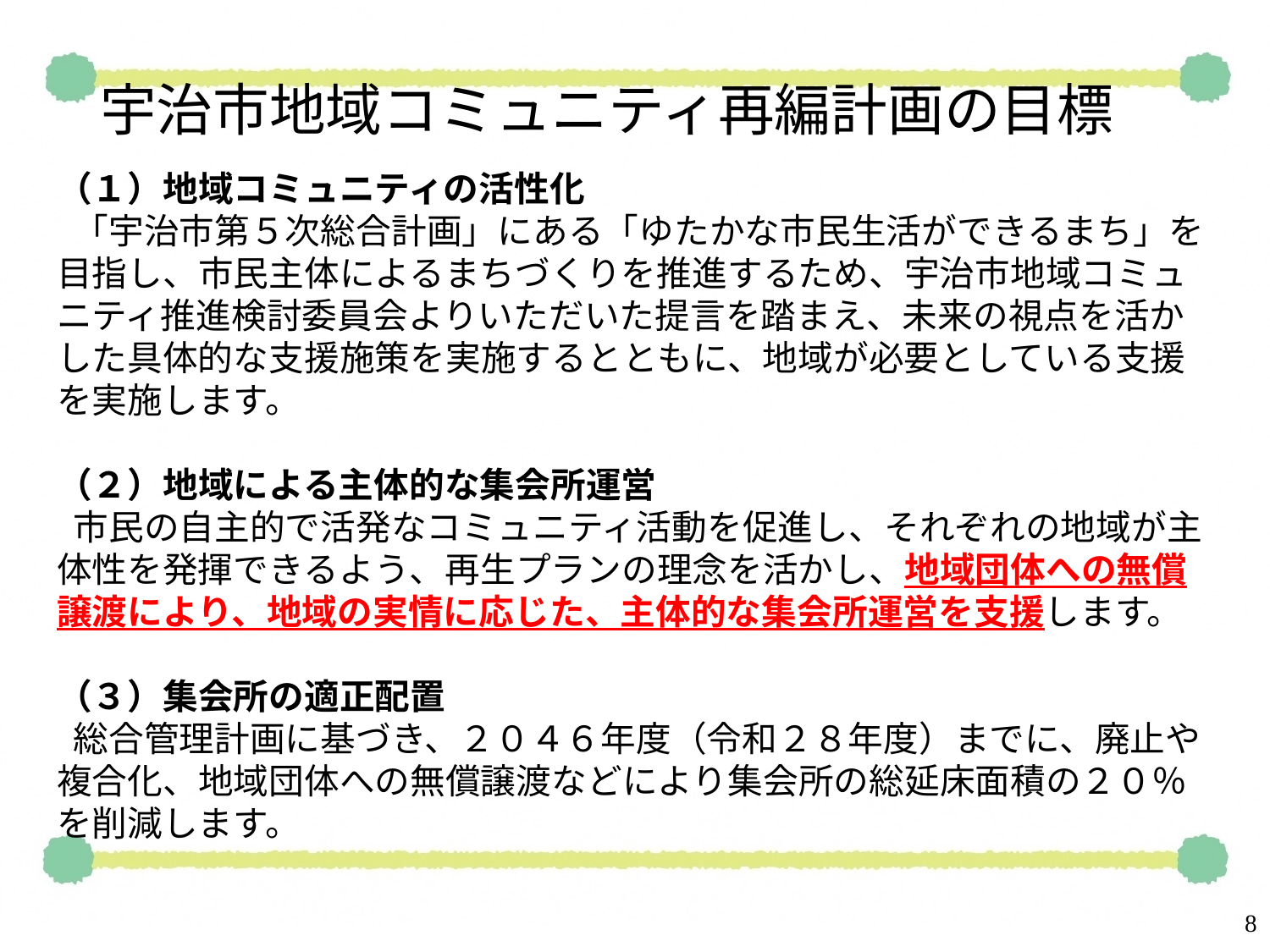

# 宇治市地域コミュニティ再編計画の目標
（１）地域コミュニティの活性化
 「宇治市第５次総合計画」にある「ゆたかな市民生活ができるまち」を目指し、市民主体によるまちづくりを推進するため、宇治市地域コミュニティ推進検討委員会よりいただいた提言を踏まえ、未来の視点を活かした具体的な支援施策を実施するとともに、地域が必要としている支援を実施します。

（２）地域による主体的な集会所運営
 市民の自主的で活発なコミュニティ活動を促進し、それぞれの地域が主体性を発揮できるよう、再生プランの理念を活かし、地域団体への無償譲渡により、地域の実情に応じた、主体的な集会所運営を支援します。

（３）集会所の適正配置
 総合管理計画に基づき、２０４６年度（令和２８年度）までに、廃止や複合化、地域団体への無償譲渡などにより集会所の総延床面積の２０％を削減します。
8